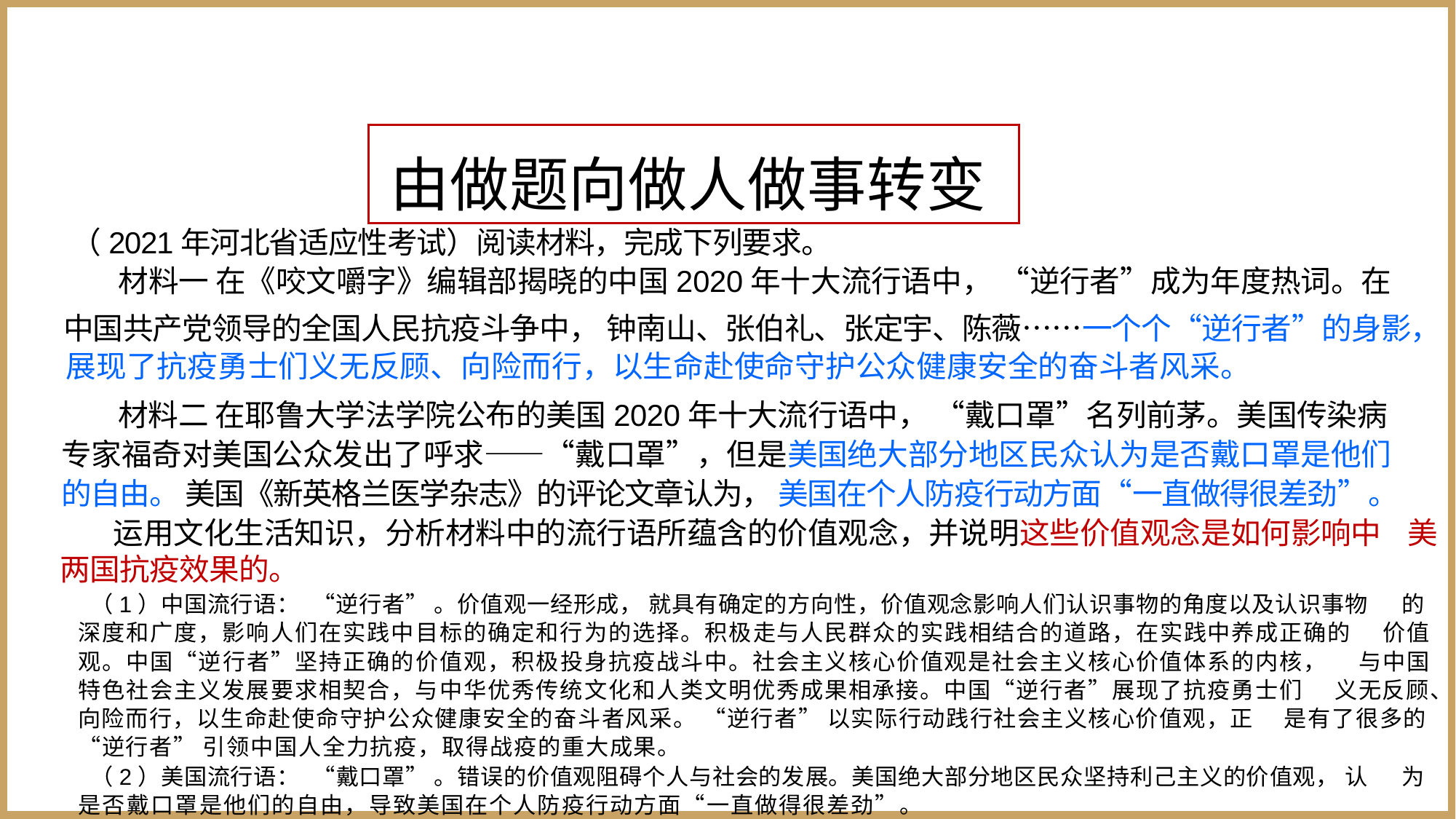

| 由做题向做人做事转变 |
| --- |

（2021年河北省适应性考试）阅读材料，完成下列要求。
材料一 在《咬文嚼字》编辑部揭晓的中国2020年十大流行语中， “逆行者”成为年度热词。在
中国共产党领导的全国人民抗疫斗争中， 钟南山、张伯礼、张定宇、陈薇……一个个“逆行者”的身影， 展现了抗疫勇士们义无反顾、向险而行，以生命赴使命守护公众健康安全的奋斗者风采。
材料二 在耶鲁大学法学院公布的美国2020年十大流行语中， “戴口罩”名列前茅。美国传染病    专家福奇对美国公众发出了呼求——“戴口罩”，但是美国绝大部分地区民众认为是否戴口罩是他们   的自由。 美国《新英格兰医学杂志》的评论文章认为， 美国在个人防疫行动方面“一直做得很差劲”。
运用文化生活知识，分析材料中的流行语所蕴含的价值观念，并说明这些价值观念是如何影响中    美两国抗疫效果的。
（1）中国流行语： “逆行者” 。价值观一经形成， 就具有确定的方向性，价值观念影响人们认识事物的角度以及认识事物      的深度和广度，影响人们在实践中目标的确定和行为的选择。积极走与人民群众的实践相结合的道路，在实践中养成正确的     价值观。中国“逆行者”坚持正确的价值观，积极投身抗疫战斗中。社会主义核心价值观是社会主义核心价值体系的内核，     与中国特色社会主义发展要求相契合，与中华优秀传统文化和人类文明优秀成果相承接。中国“逆行者”展现了抗疫勇士们     义无反顾、向险而行，以生命赴使命守护公众健康安全的奋斗者风采。 “逆行者” 以实际行动践行社会主义核心价值观，正     是有了很多的“逆行者” 引领中国人全力抗疫，取得战疫的重大成果。
（2）美国流行语： “戴口罩” 。错误的价值观阻碍个人与社会的发展。美国绝大部分地区民众坚持利己主义的价值观， 认      为是否戴口罩是他们的自由，导致美国在个人防疫行动方面“一直做得很差劲”。